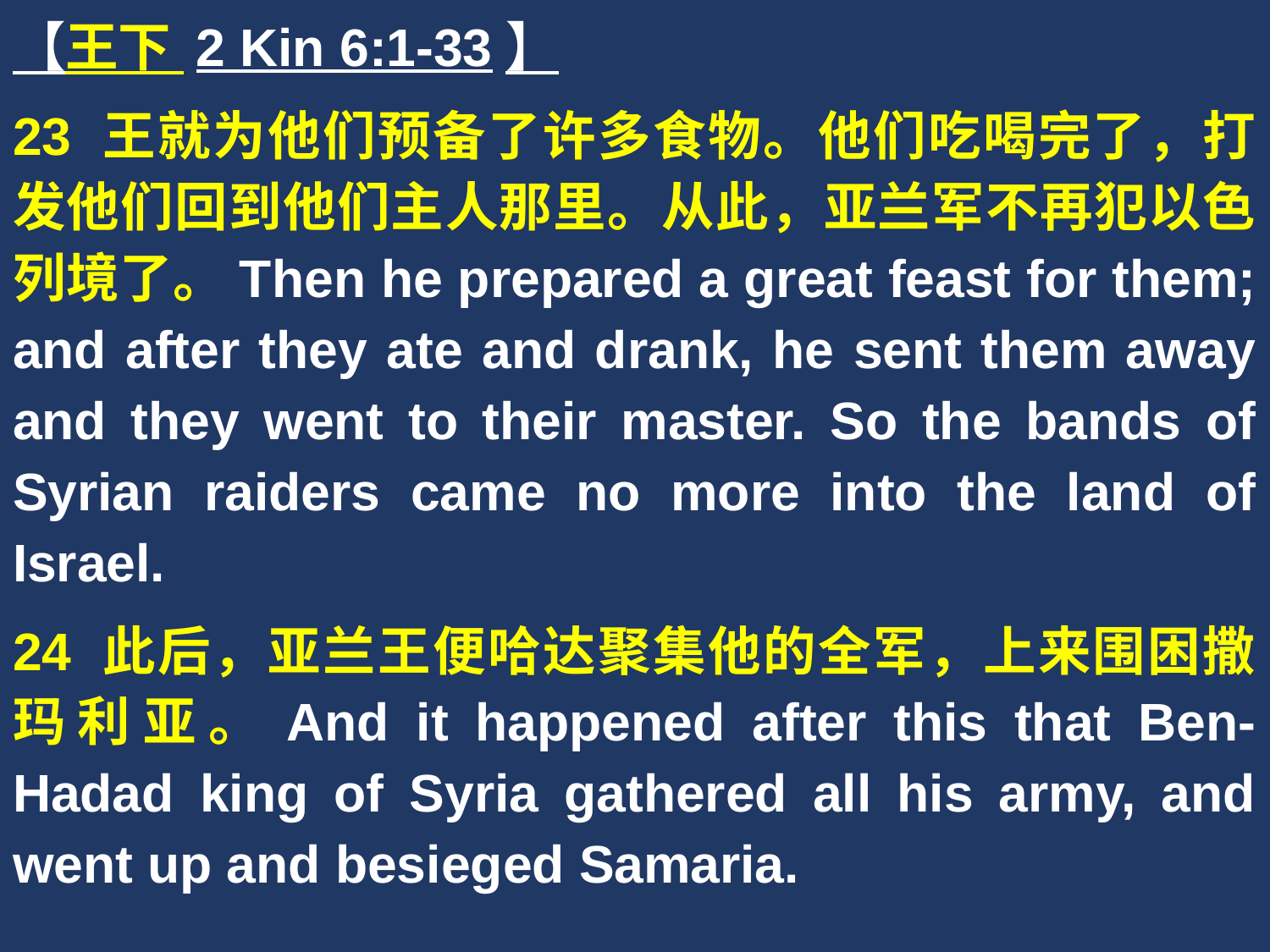

【王下 2 Kin 6:1-33】
23 王就为他们预备了许多食物。他们吃喝完了，打发他们回到他们主人那里。从此，亚兰军不再犯以色列境了。Then he prepared a great feast for them; and after they ate and drank, he sent them away and they went to their master. So the bands of Syrian raiders came no more into the land of Israel.
24 此后，亚兰王便哈达聚集他的全军，上来围困撒玛利亚。And it happened after this that Ben-Hadad king of Syria gathered all his army, and went up and besieged Samaria.